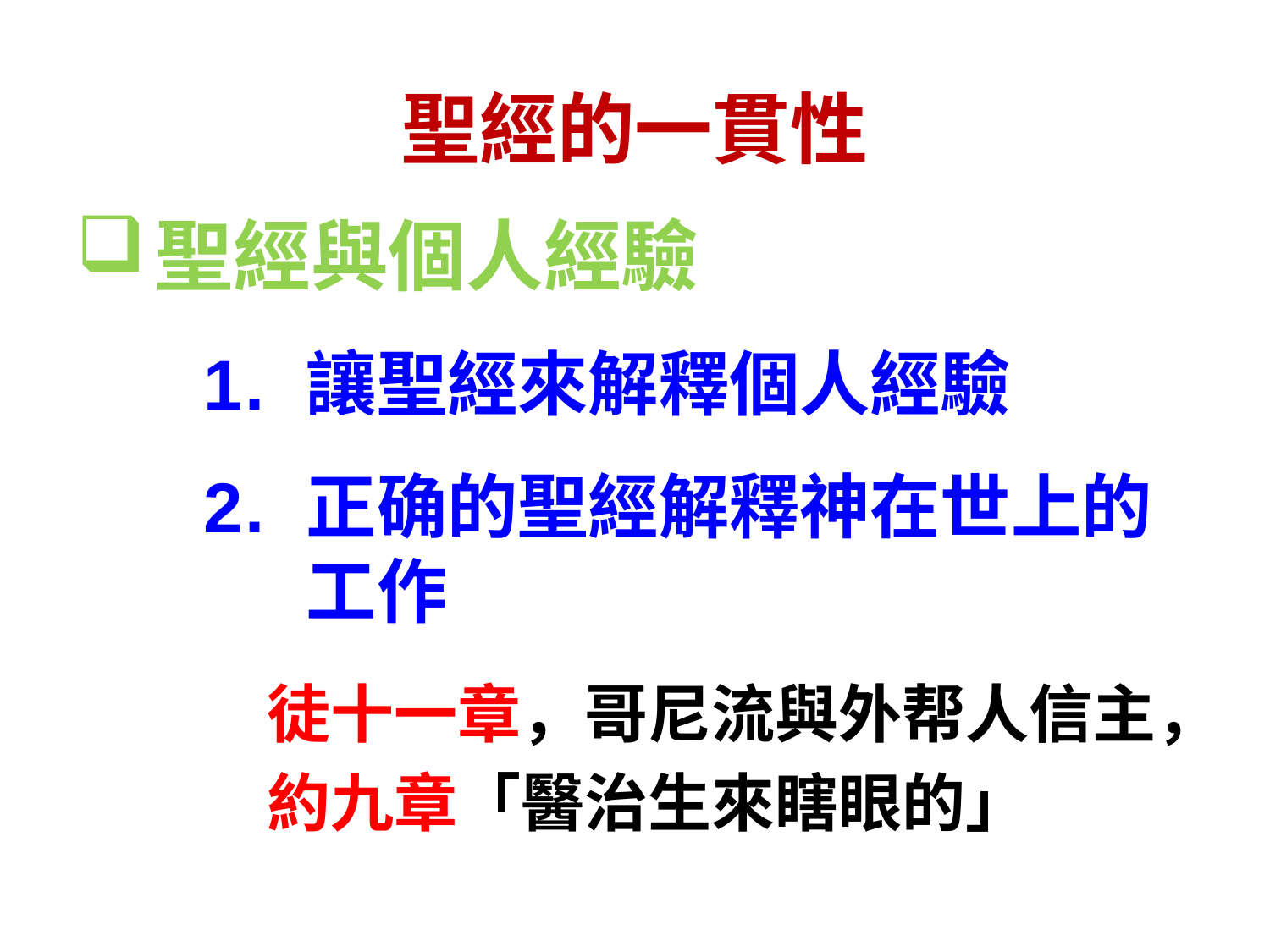

# 聖經的一貫性
聖經與個人經驗

讓聖經來解釋個人經驗

正确的聖經解釋神在世上的工作

徒十一章，哥尼流與外帮人信主，
約九章「醫治生來瞎眼的」